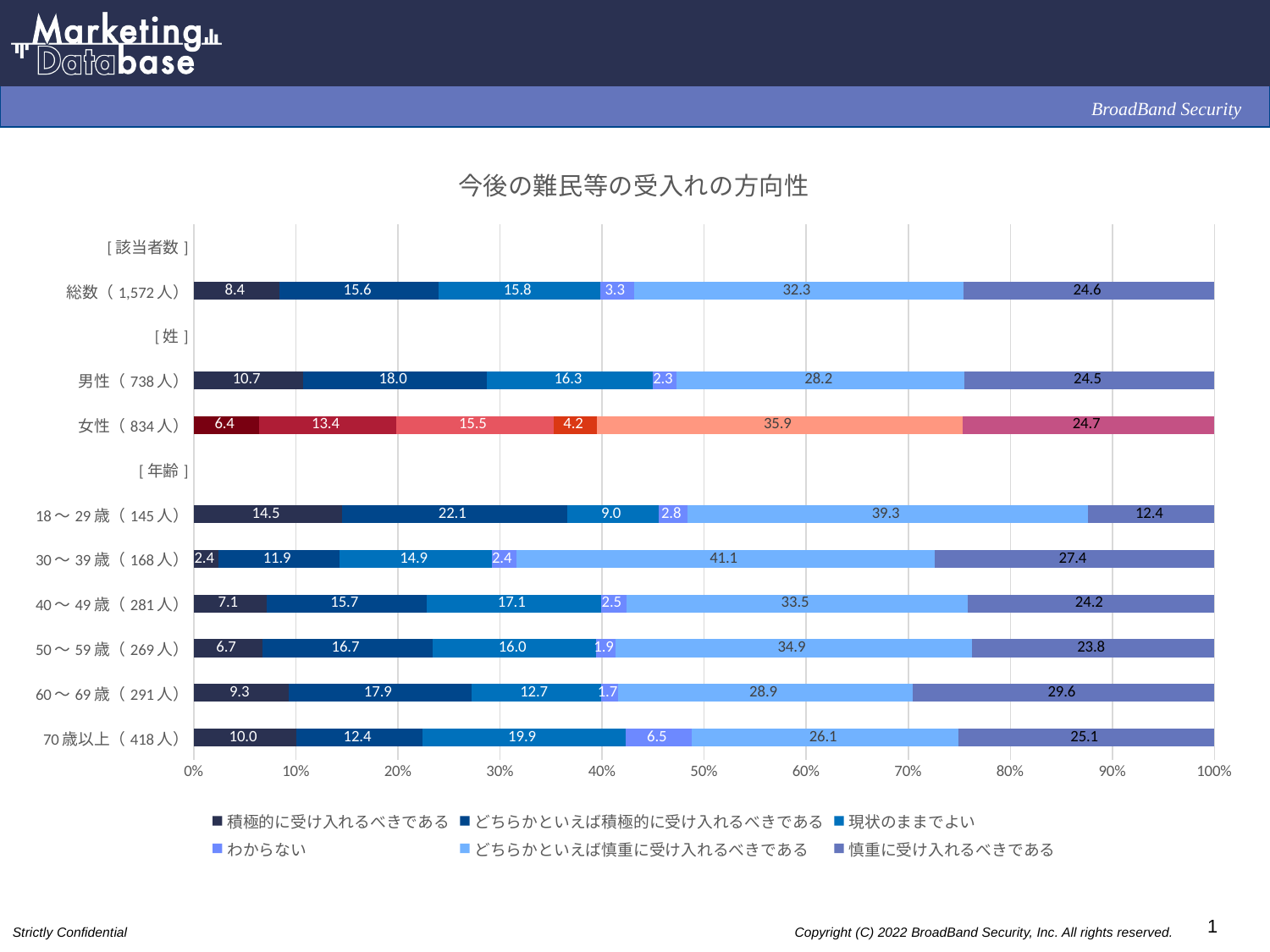

### Chart: 今後の難民等の受入れの方向性

| Category | 積極的に受け入れるべきである | どちらかといえば積極的に受け入れるべきである | 現状のままでよい | わからない | どちらかといえば慎重に受け入れるべきである | 慎重に受け入れるべきである |
|---|---|---|---|---|---|---|
| [該当者数] | None | None | None | None | None | None |
| 総数（1,572人） | 8.4 | 15.6 | 15.8 | 3.3 | 32.3 | 24.6 |
| [姓] | None | None | None | None | None | None |
| 男性（738人） | 10.7 | 18.0 | 16.3 | 2.3 | 28.2 | 24.5 |
| 女性（834人） | 6.4 | 13.4 | 15.5 | 4.2 | 35.9 | 24.7 |
| [年齢] | None | None | None | None | None | None |
| 18～29歳（145人） | 14.5 | 22.1 | 9.0 | 2.8 | 39.3 | 12.4 |
| 30～39歳（168人） | 2.4 | 11.9 | 14.9 | 2.4 | 41.1 | 27.4 |
| 40～49歳（281人） | 7.1 | 15.7 | 17.1 | 2.5 | 33.5 | 24.2 |
| 50～59歳（269人） | 6.7 | 16.7 | 16.0 | 1.9 | 34.9 | 23.8 |
| 60～69歳（291人） | 9.3 | 17.9 | 12.7 | 1.7 | 28.9 | 29.6 |
| 70歳以上（418人） | 10.0 | 12.4 | 19.9 | 6.5 | 26.1 | 25.1 |